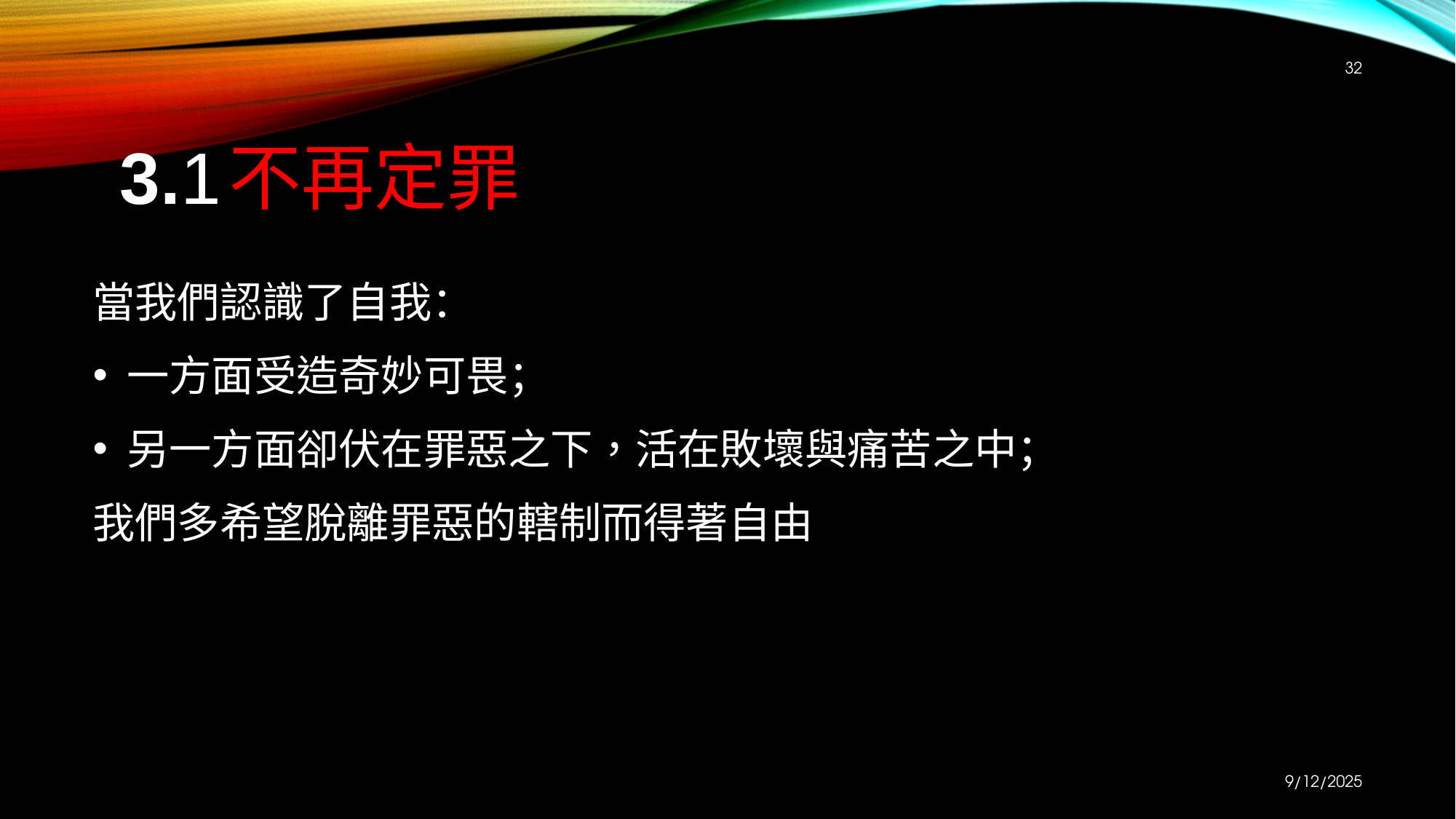

32
# 3.1	不再定罪
當我們認識了自我：
一方面受造奇妙可畏；
另一方面卻伏在罪惡之下，活在敗壞與痛苦之中；
我們多希望脫離罪惡的轄制而得著自由
9/12/2025